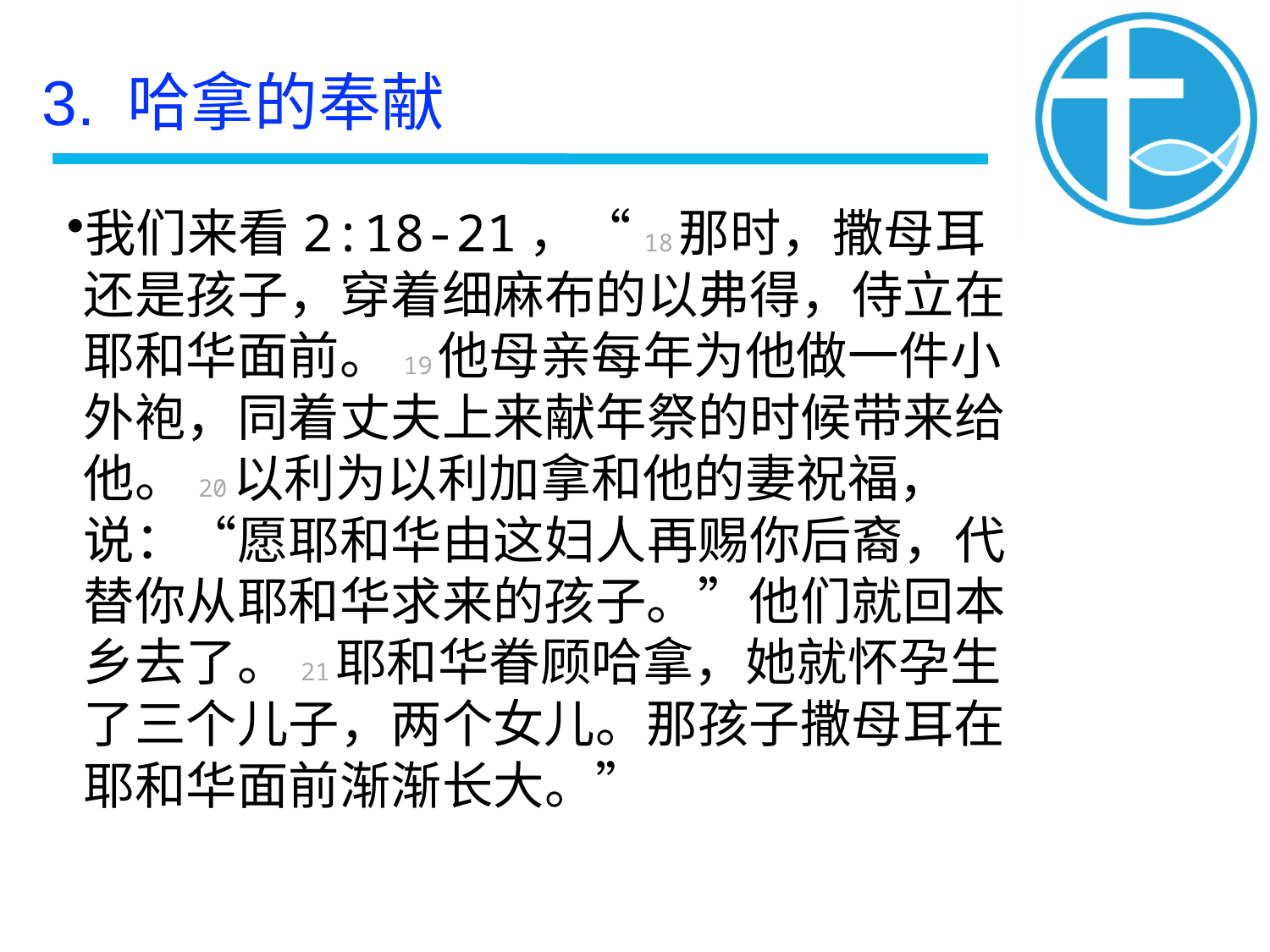

3. 哈拿的奉献
我们来看2:18-21，“18那时，撒母耳还是孩子，穿着细麻布的以弗得，侍立在耶和华面前。19他母亲每年为他做一件小外袍，同着丈夫上来献年祭的时候带来给他。20以利为以利加拿和他的妻祝福，说：“愿耶和华由这妇人再赐你后裔，代替你从耶和华求来的孩子。”他们就回本乡去了。21耶和华眷顾哈拿，她就怀孕生了三个儿子，两个女儿。那孩子撒母耳在耶和华面前渐渐长大。”